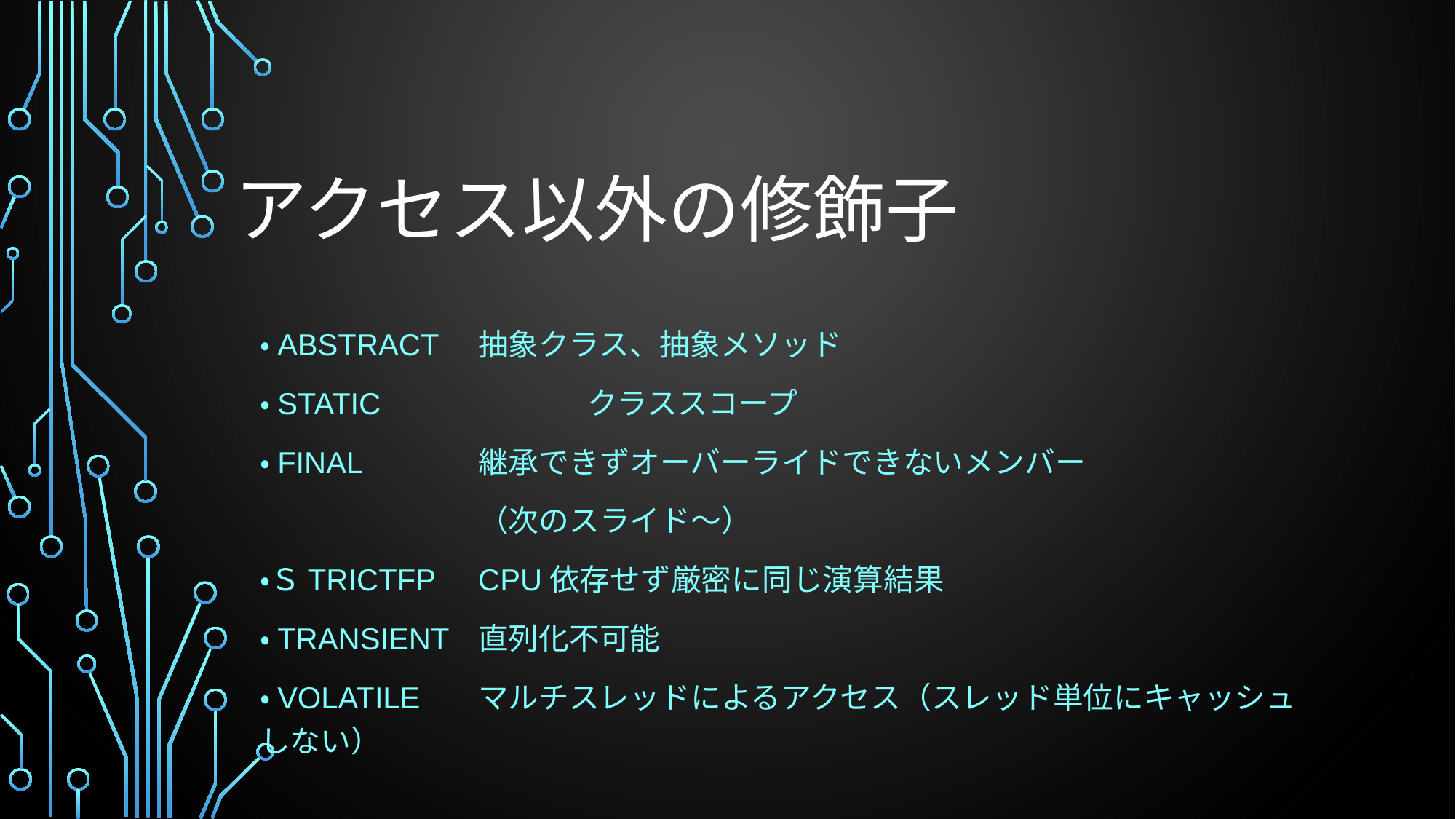

# アクセス以外の修飾子
・abstract	抽象クラス、抽象メソッド
・STATIC		クラススコープ
・FINAL		継承できずオーバーライドできないメンバー
		（次のスライド～）
・ｓTRICTFp	CPU依存せず厳密に同じ演算結果
・Transient	直列化不可能
・VOLATILE	マルチスレッドによるアクセス（スレッド単位にキャッシュしない）
24